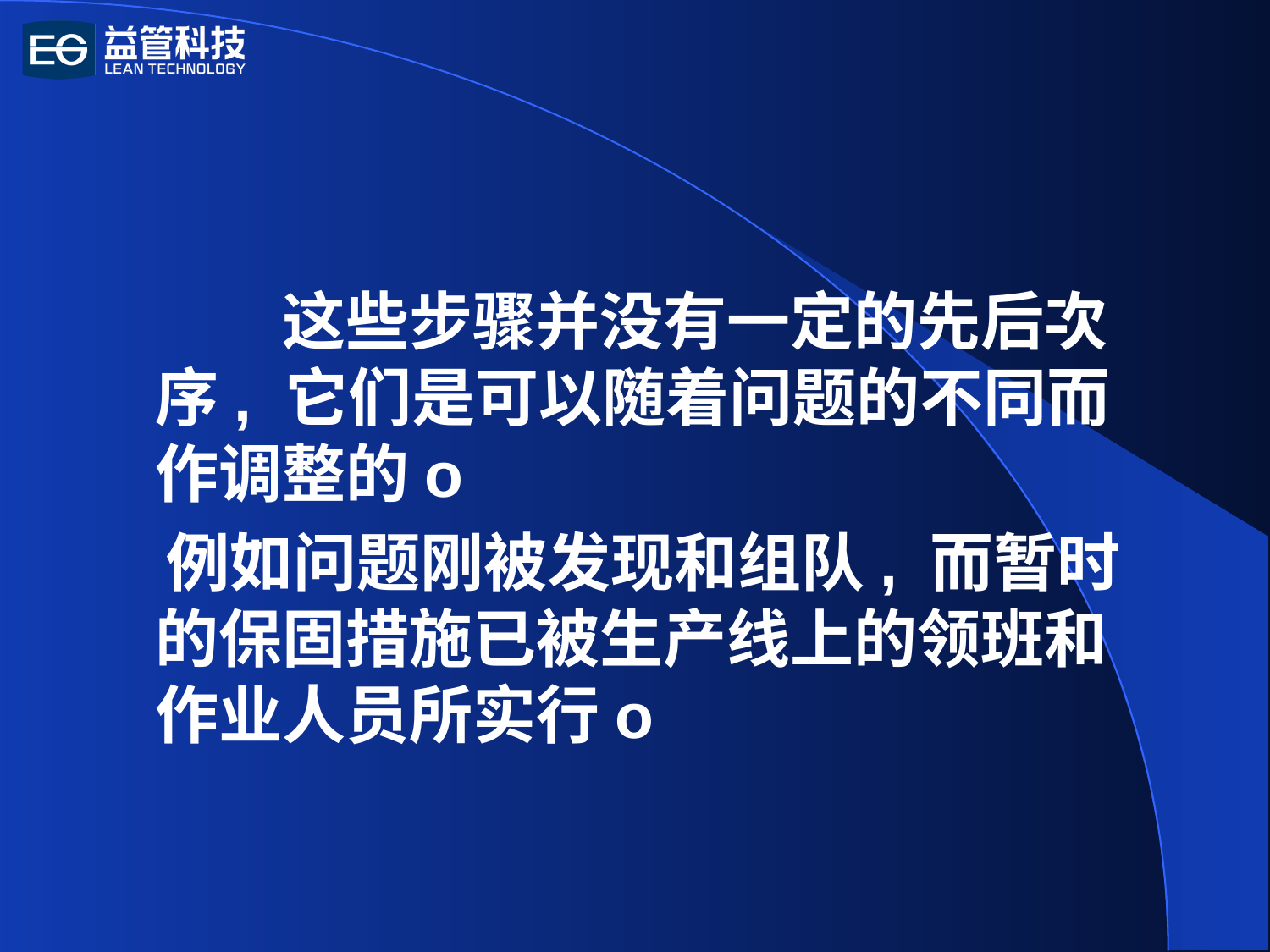

这些步骤并没有一定的先后次序, 它们是可以随着问题的不同而作调整的o
   例如问题刚被发现和组队, 而暂时的保固措施已被生产线上的领班和作业人员所实行o